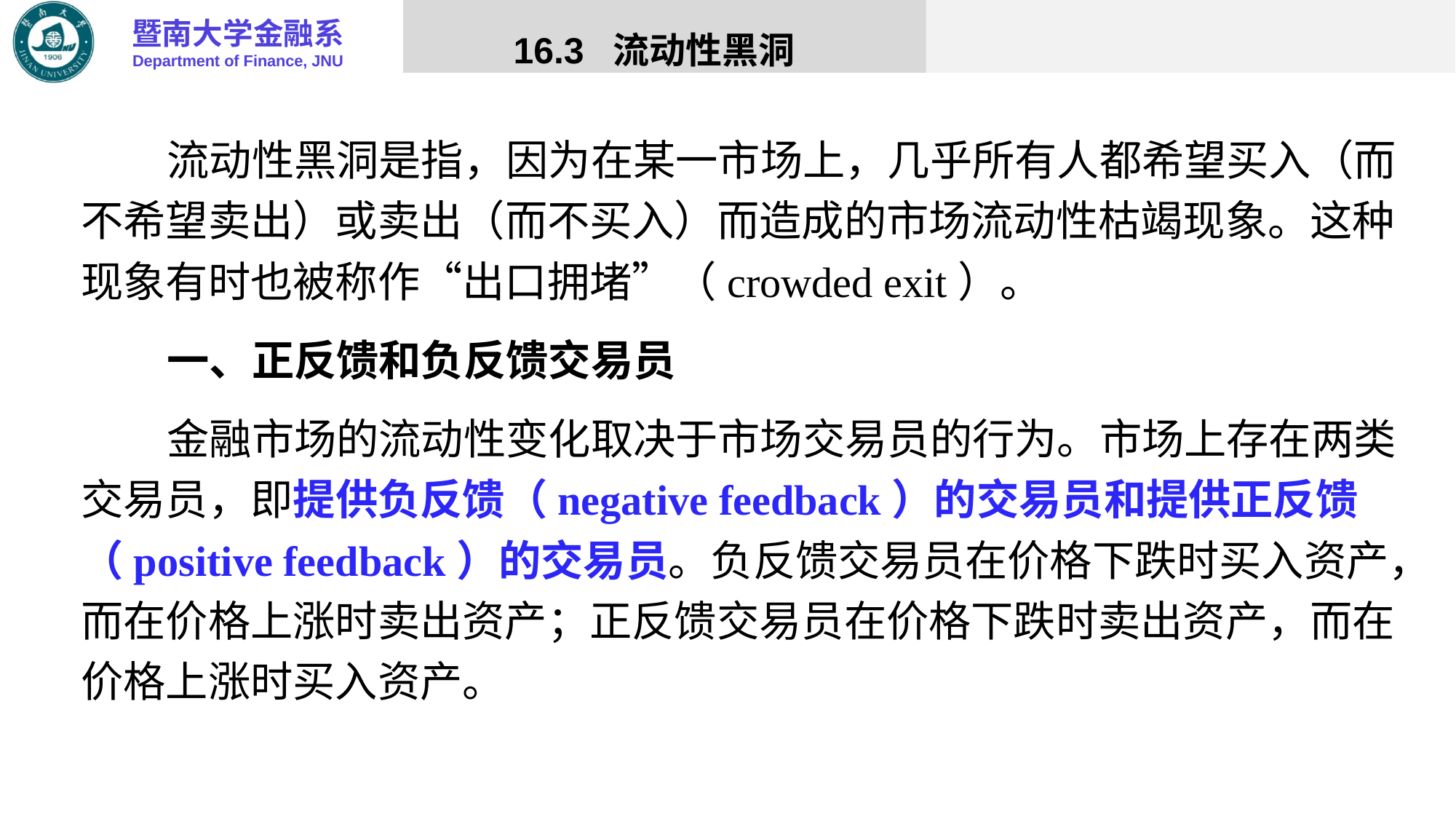

16.3  流动性黑洞
流动性黑洞是指，因为在某一市场上，几乎所有人都希望买入（而不希望卖出）或卖出（而不买入）而造成的市场流动性枯竭现象。这种现象有时也被称作“出口拥堵”（crowded exit）。
一、正反馈和负反馈交易员
金融市场的流动性变化取决于市场交易员的行为。市场上存在两类交易员，即提供负反馈（negative feedback）的交易员和提供正反馈（positive feedback）的交易员。负反馈交易员在价格下跌时买入资产，而在价格上涨时卖出资产；正反馈交易员在价格下跌时卖出资产，而在价格上涨时买入资产。